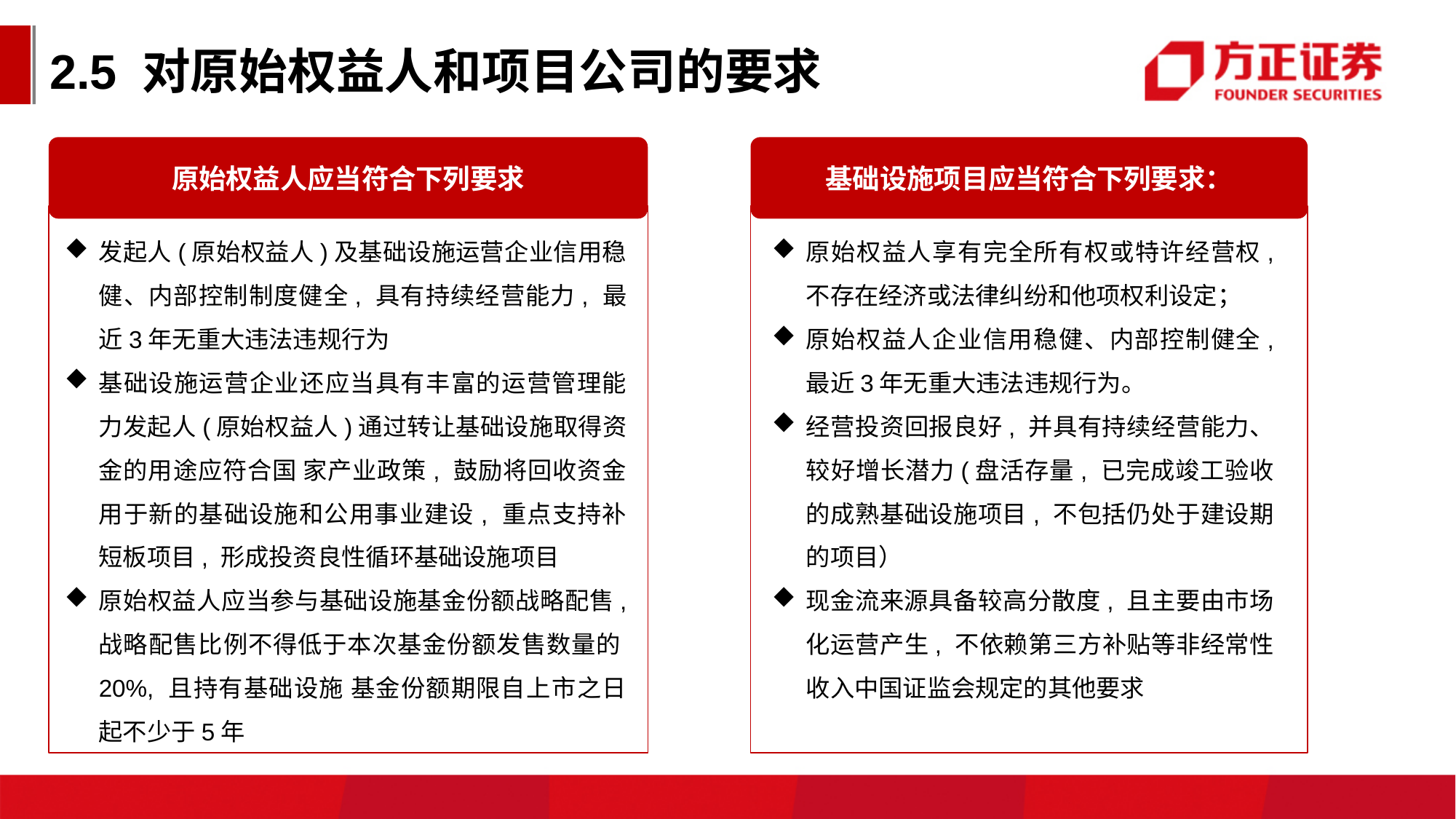

2.5 对原始权益人和项目公司的要求
原始权益人应当符合下列要求

发起人(原始权益人)及基础设施运营企业信用稳健、内部控制制度健全, 具有持续经营能力, 最近3年无重大违法违规行为
基础设施运营企业还应当具有丰富的运营管理能力发起人(原始权益人)通过转让基础设施取得资金的用途应符合国 家产业政策, 鼓励将回收资金用于新的基础设施和公用事业建设, 重点支持补短板项目, 形成投资良性循环基础设施项目
原始权益人应当参与基础设施基金份额战略配售, 战略配售比例不得低于本次基金份额发售数量的20%, 且持有基础设施 基金份额期限自上市之日起不少于5年

基础设施项目应当符合下列要求：

原始权益人享有完全所有权或特许经营权, 不存在经济或法律纠纷和他项权利设定；
原始权益人企业信用稳健、内部控制健全, 最近3年无重大违法违规行为。
经营投资回报良好, 并具有持续经营能力、较好增长潜力(盘活存量, 已完成竣工验收的成熟基础设施项目, 不包括仍处于建设期的项目）
现金流来源具备较高分散度, 且主要由市场化运营产生, 不依赖第三方补贴等非经常性收入中国证监会规定的其他要求